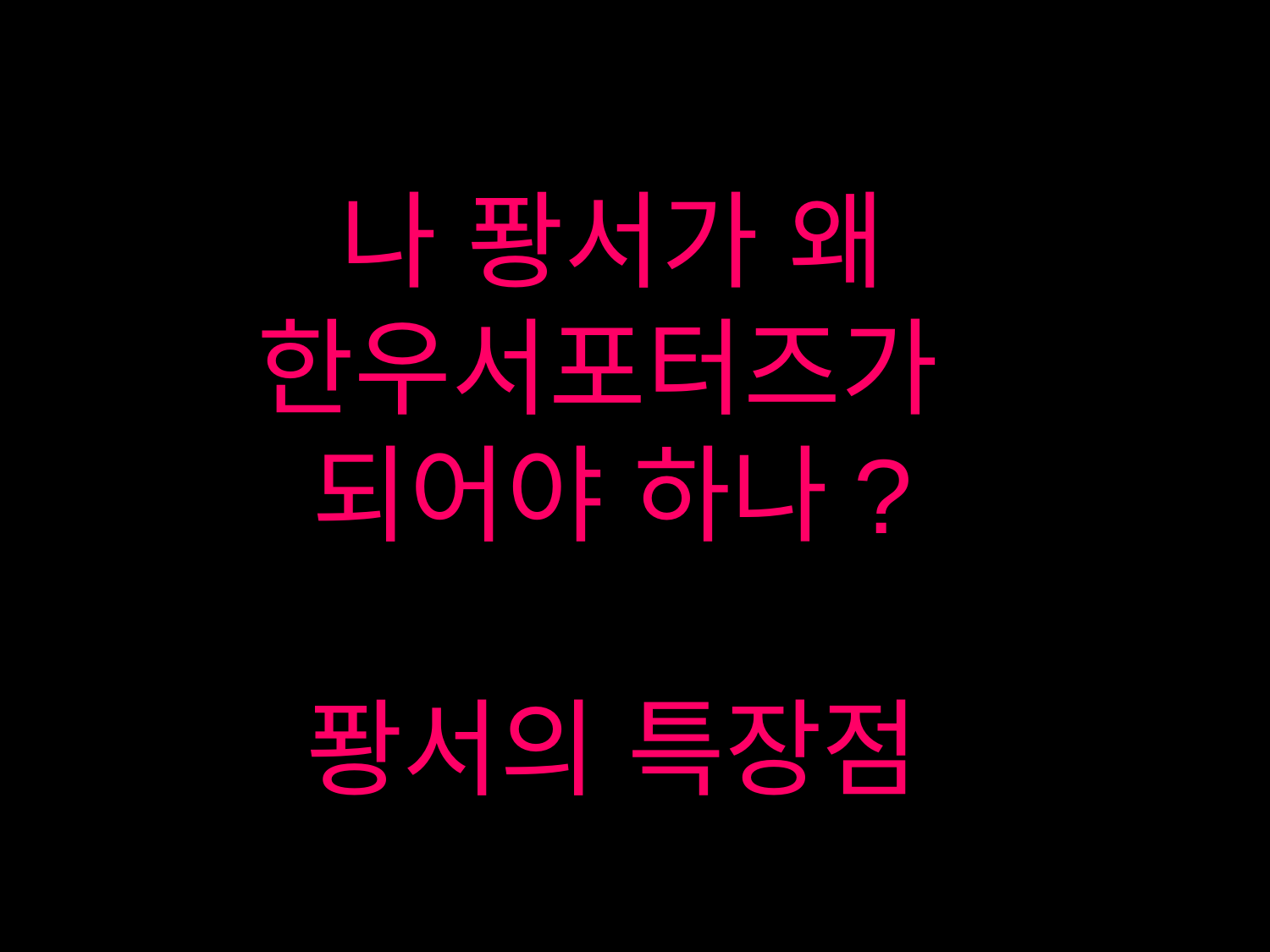

나 퐝서가 왜 한우서포터즈가
되어야 하나?

퐝서의 특장점